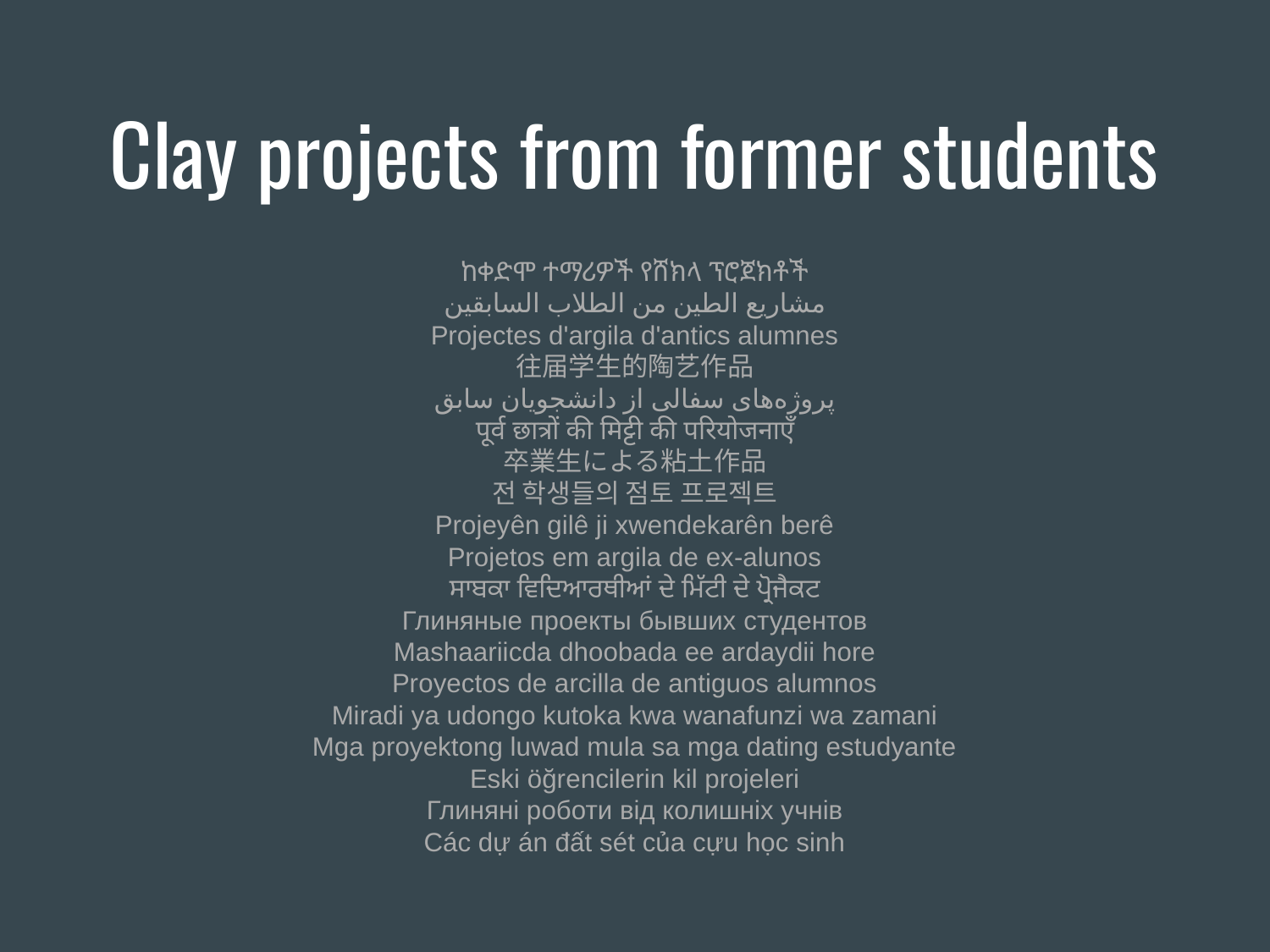

Clay projects from former students
ከቀድሞ ተማሪዎች የሸክላ ፕሮጀክቶች
مشاريع الطين من الطلاب السابقين
Projectes d'argila d'antics alumnes
往届学生的陶艺作品
پروژه‌های سفالی از دانشجویان سابق
पूर्व छात्रों की मिट्टी की परियोजनाएँ
卒業生による粘土作品
전 학생들의 점토 프로젝트
Projeyên gilê ji xwendekarên berê
Projetos em argila de ex-alunos
ਸਾਬਕਾ ਵਿਦਿਆਰਥੀਆਂ ਦੇ ਮਿੱਟੀ ਦੇ ਪ੍ਰੋਜੈਕਟ
Глиняные проекты бывших студентов
Mashaariicda dhoobada ee ardaydii hore
Proyectos de arcilla de antiguos alumnos
Miradi ya udongo kutoka kwa wanafunzi wa zamani
Mga proyektong luwad mula sa mga dating estudyante
Eski öğrencilerin kil projeleri
Глиняні роботи від колишніх учнів
Các dự án đất sét của cựu học sinh